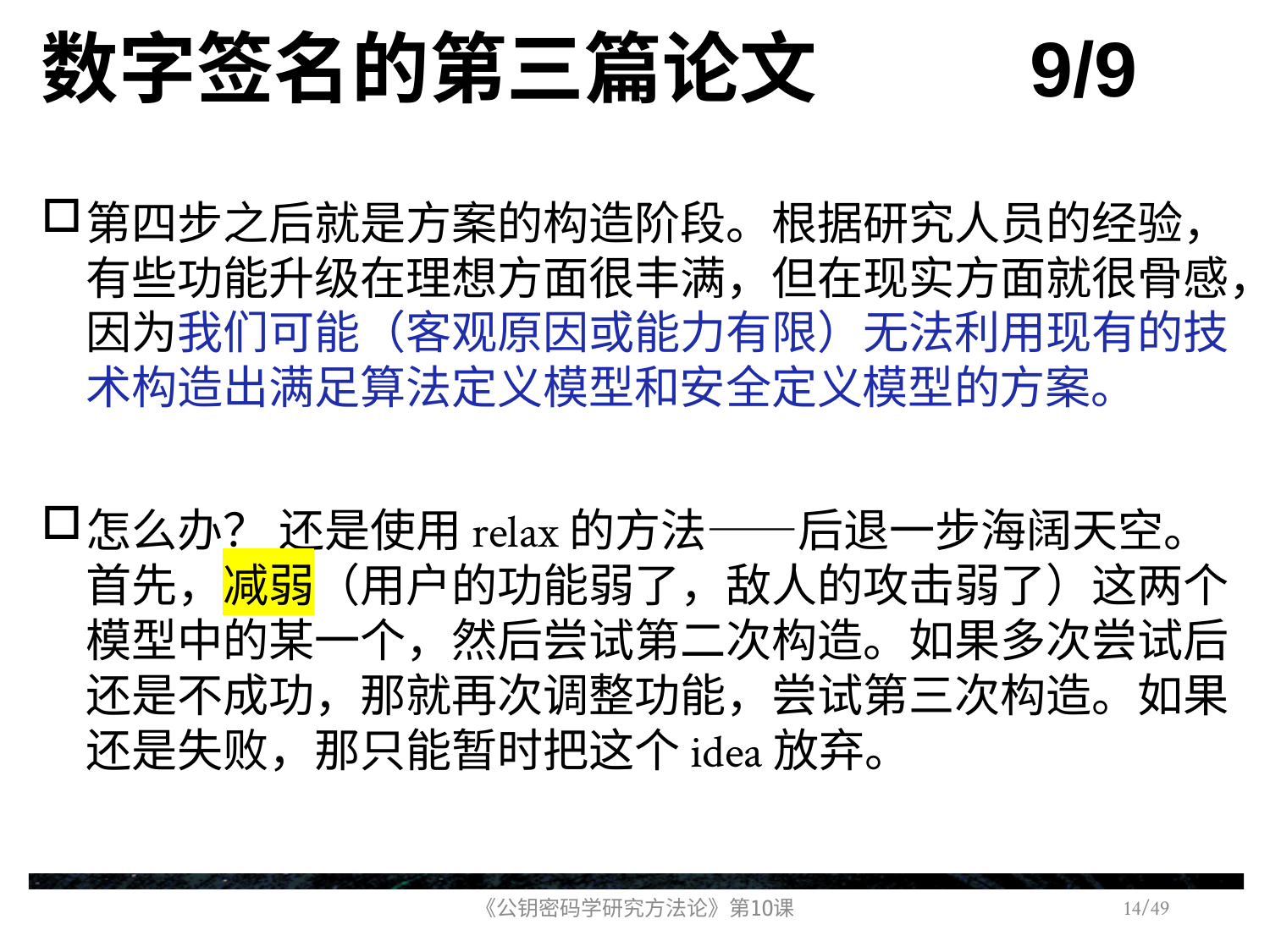

# 数字签名的第三篇论文           9/9
第四步之后就是方案的构造阶段。根据研究人员的经验，有些功能升级在理想方面很丰满，但在现实方面就很骨感，因为我们可能（客观原因或能力有限）无法利用现有的技术构造出满足算法定义模型和安全定义模型的方案。

怎么办？ 还是使用relax的方法——后退一步海阔天空。首先，减弱（用户的功能弱了，敌人的攻击弱了）这两个模型中的某一个，然后尝试第二次构造。如果多次尝试后还是不成功，那就再次调整功能，尝试第三次构造。如果还是失败，那只能暂时把这个idea放弃。
《公钥密码学研究方法论》第10课
14/49